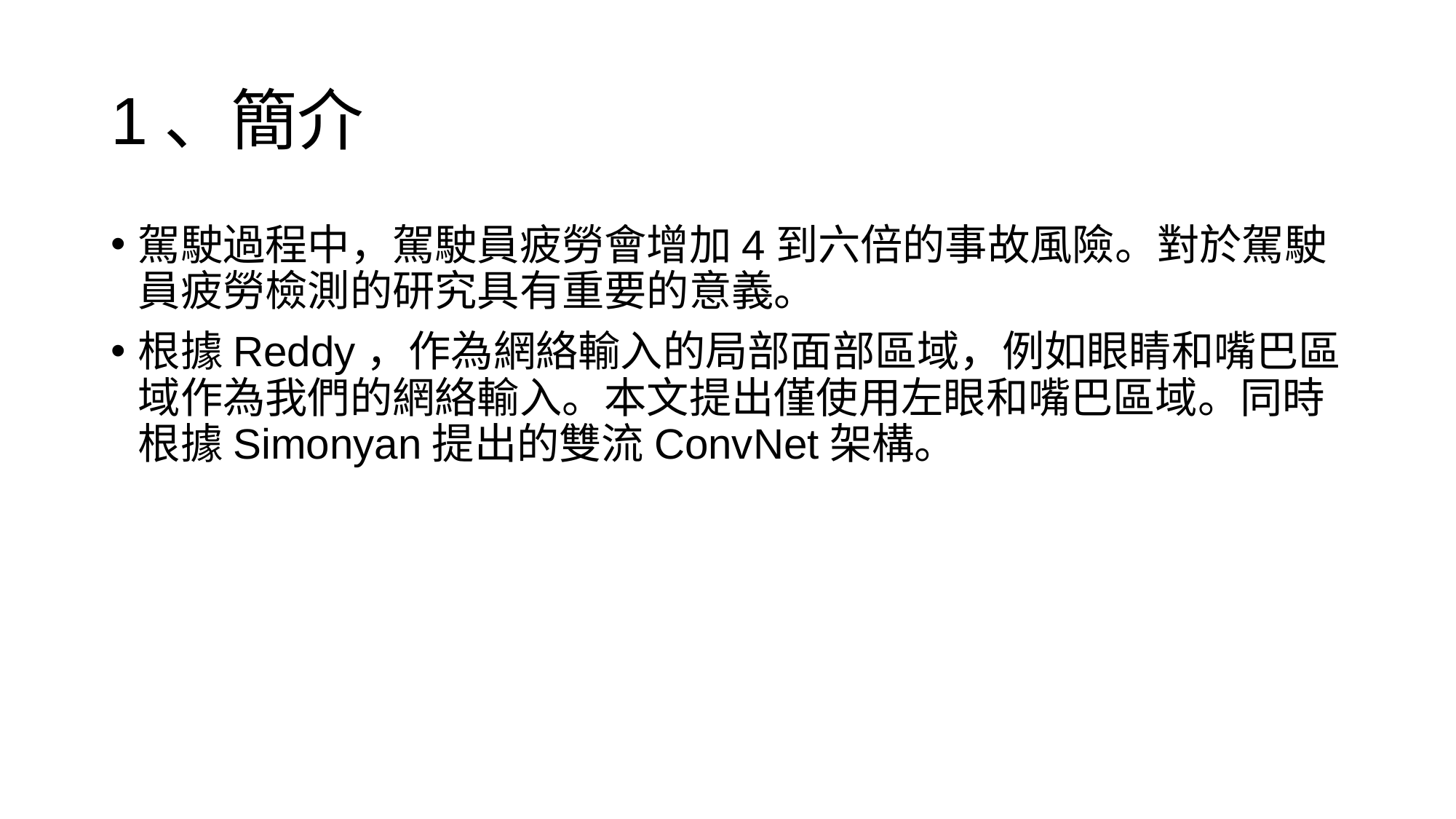

# 1、簡介
駕駛過程中，駕駛員疲勞會增加4到六倍的事故風險。對於駕駛員疲勞檢測的研究具有重要的意義。
根據Reddy，作為網絡輸入的局部面部區域，例如眼睛和嘴巴區域作為我們的網絡輸入。本文提出僅使用左眼和嘴巴區域。同時根據Simonyan提出的雙流ConvNet架構。